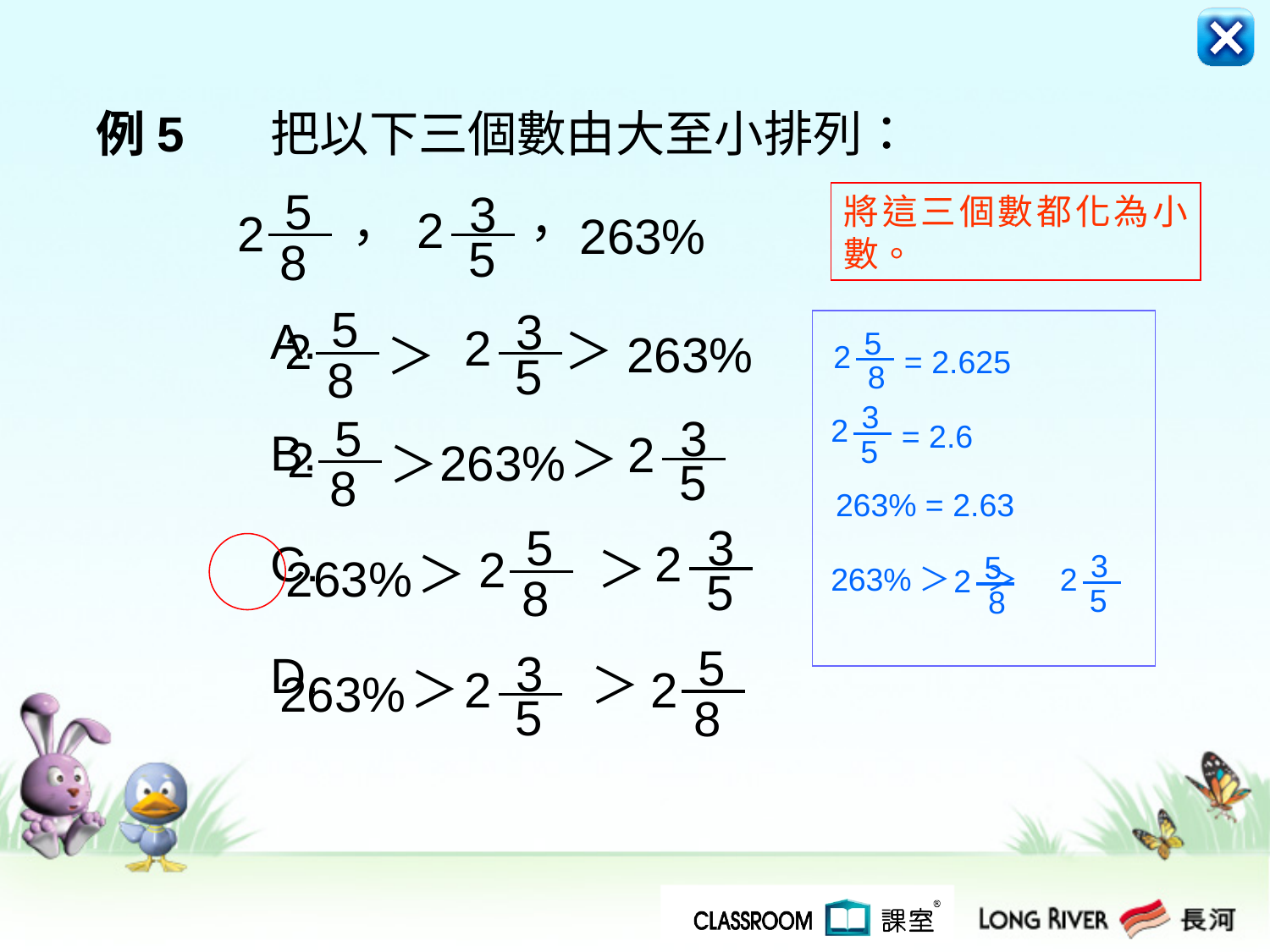

例5	把以下三個數由大至小排列：

		A.
		B.
		C.
		D.
5
2
8

3
2
5

，
263%
，
將這三個數都化為小數。
5
2
8

3
2
5

＞
263%
＞

5
2
8

= 2.625
3
2
5

= 2.6
5
2
8

3
2
5

＞
263%
＞
263% = 2.63
5
2
8

3
2
5

＞
＞
263%

3
2
5

5
2
8

263%＞     ＞
5
2
8

3
2
5

＞
＞
263%